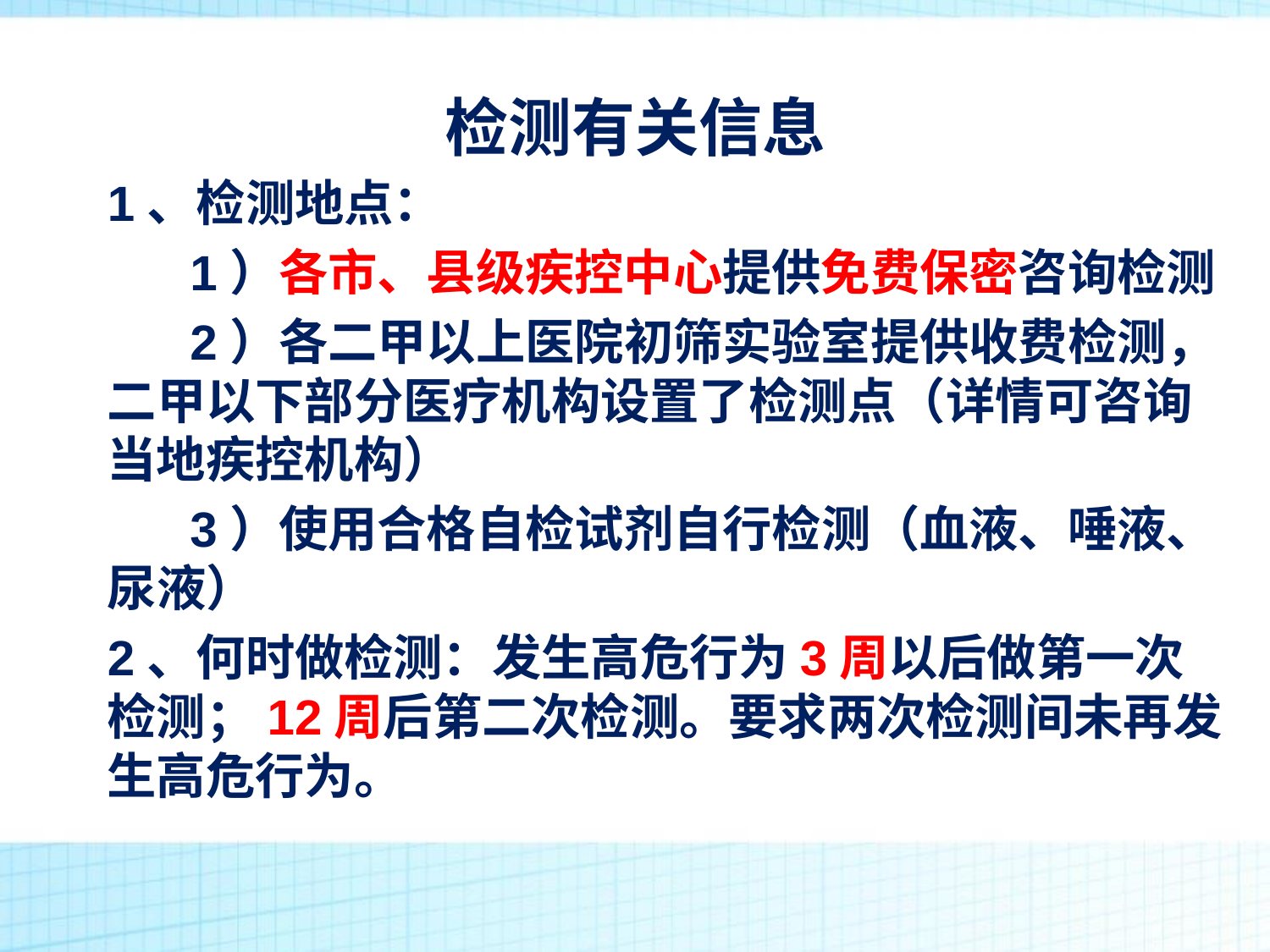

# 检测有关信息
1、检测地点：
      1）各市、县级疾控中心提供免费保密咨询检测
      2）各二甲以上医院初筛实验室提供收费检测，二甲以下部分医疗机构设置了检测点（详情可咨询当地疾控机构）
      3）使用合格自检试剂自行检测（血液、唾液、尿液）
2、何时做检测：发生高危行为3周以后做第一次检测；12周后第二次检测。要求两次检测间未再发生高危行为。